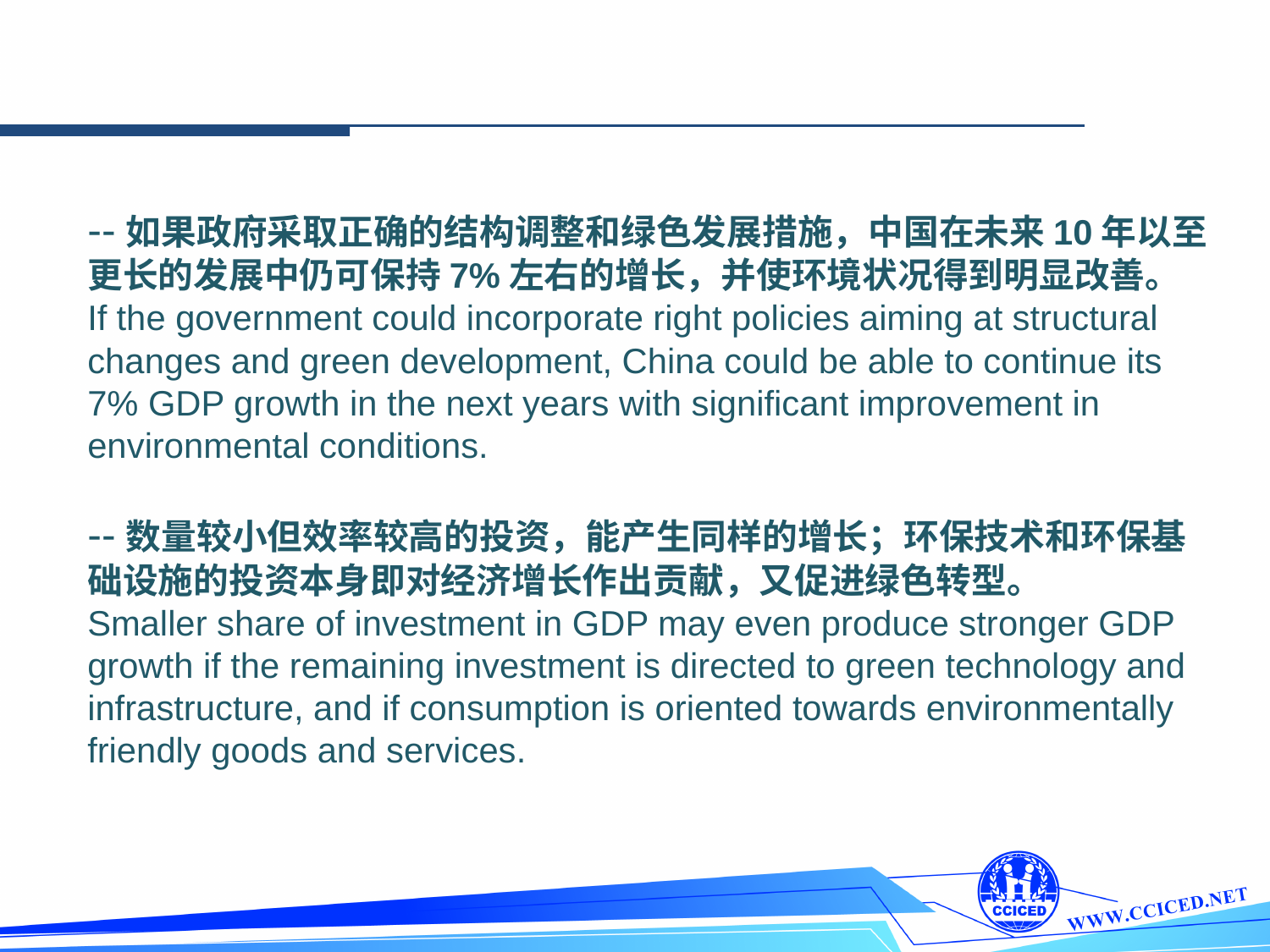

--如果政府采取正确的结构调整和绿色发展措施，中国在未来10年以至更长的发展中仍可保持7%左右的增长，并使环境状况得到明显改善。
If the government could incorporate right policies aiming at structural changes and green development, China could be able to continue its 7% GDP growth in the next years with significant improvement in environmental conditions.

--数量较小但效率较高的投资，能产生同样的增长；环保技术和环保基础设施的投资本身即对经济增长作出贡献，又促进绿色转型。
Smaller share of investment in GDP may even produce stronger GDP growth if the remaining investment is directed to green technology and infrastructure, and if consumption is oriented towards environmentally friendly goods and services.